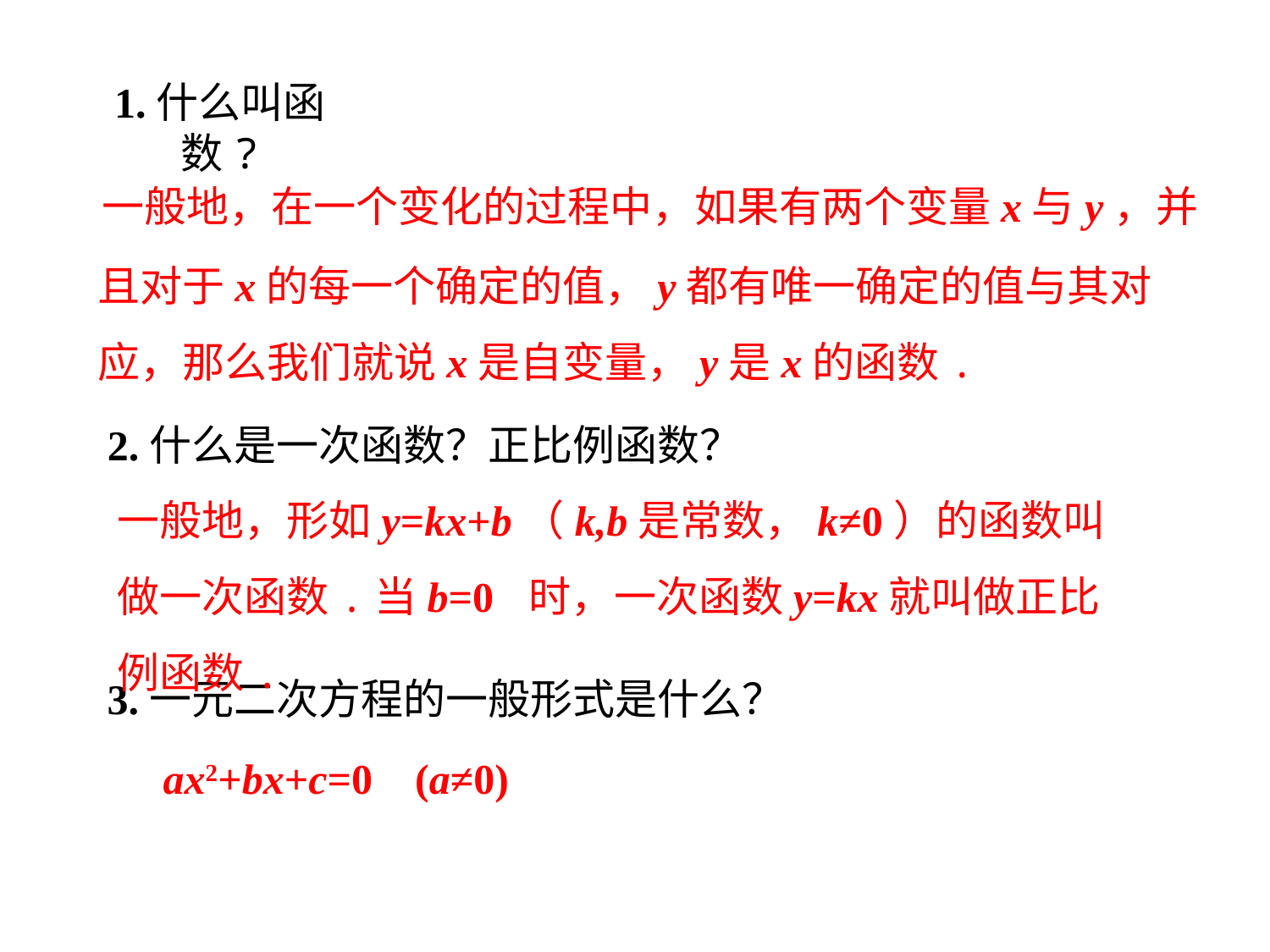

1.什么叫函数?
   一般地，在一个变化的过程中，如果有两个变量x与y，并且对于x的每一个确定的值，y都有唯一确定的值与其对应，那么我们就说x是自变量，y是x的函数.
2.什么是一次函数？正比例函数？
一般地，形如y=kx+b（k,b是常数，k≠0）的函数叫做一次函数.当b=0 时，一次函数y=kx就叫做正比例函数.
3.一元二次方程的一般形式是什么？
ax2+bx+c=0    (a≠0)